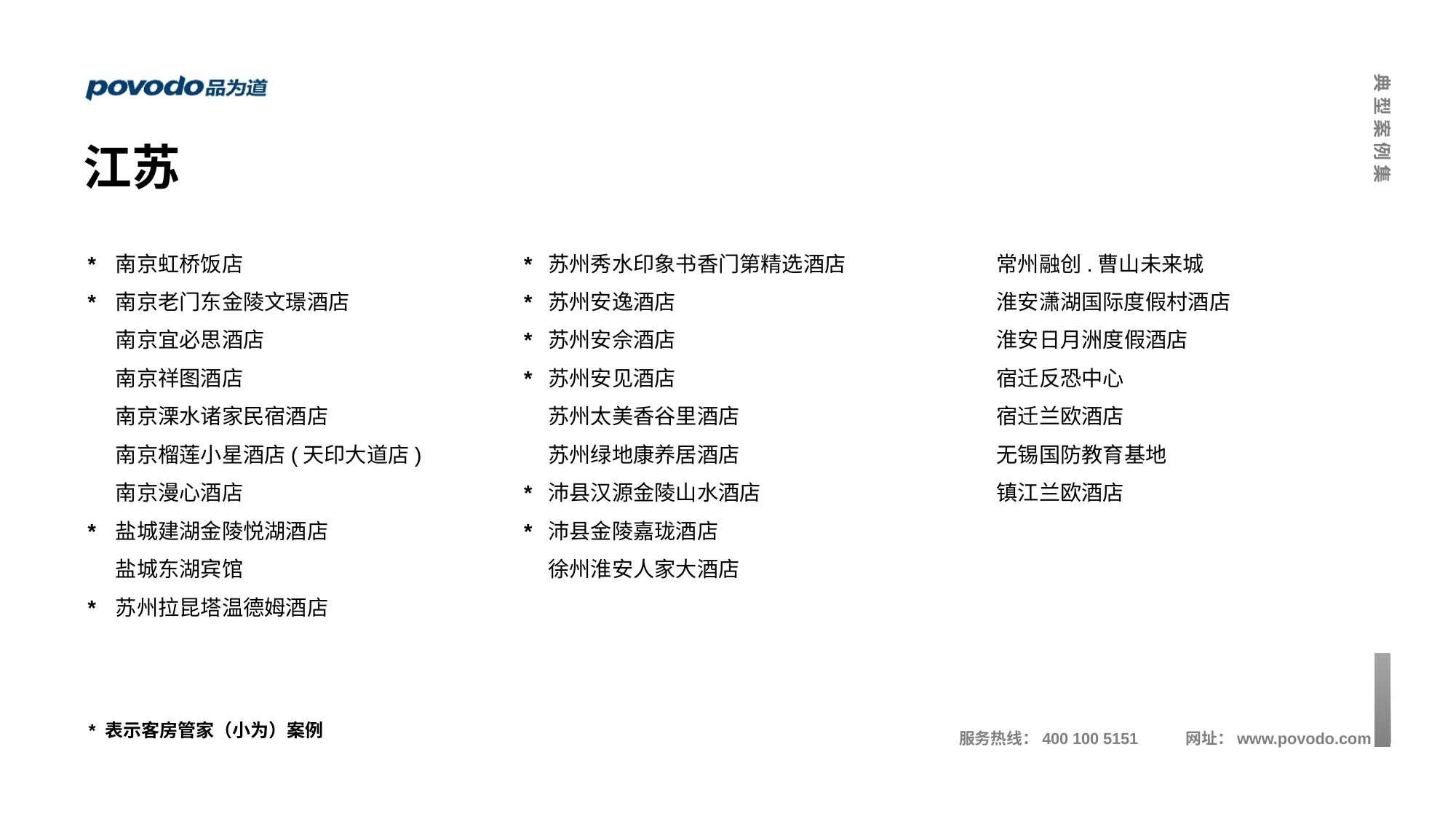

江苏
*
*

*

*

南京虹桥饭店
南京老门东金陵文璟酒店
南京宜必思酒店
南京祥图酒店
南京溧水诸家民宿酒店
南京榴莲小星酒店(天印大道店)
南京漫心酒店
盐城建湖金陵悦湖酒店
盐城东湖宾馆
苏州拉昆塔温德姆酒店
*
*
*
*

*
*
苏州秀水印象书香门第精选酒店
苏州安逸酒店
苏州安佘酒店
苏州安见酒店
苏州太美香谷里酒店
苏州绿地康养居酒店
沛县汉源金陵山水酒店
沛县金陵嘉珑酒店
徐州淮安人家大酒店
常州融创.曹山未来城
淮安潇湖国际度假村酒店
淮安日月洲度假酒店
宿迁反恐中心
宿迁兰欧酒店
无锡国防教育基地
镇江兰欧酒店